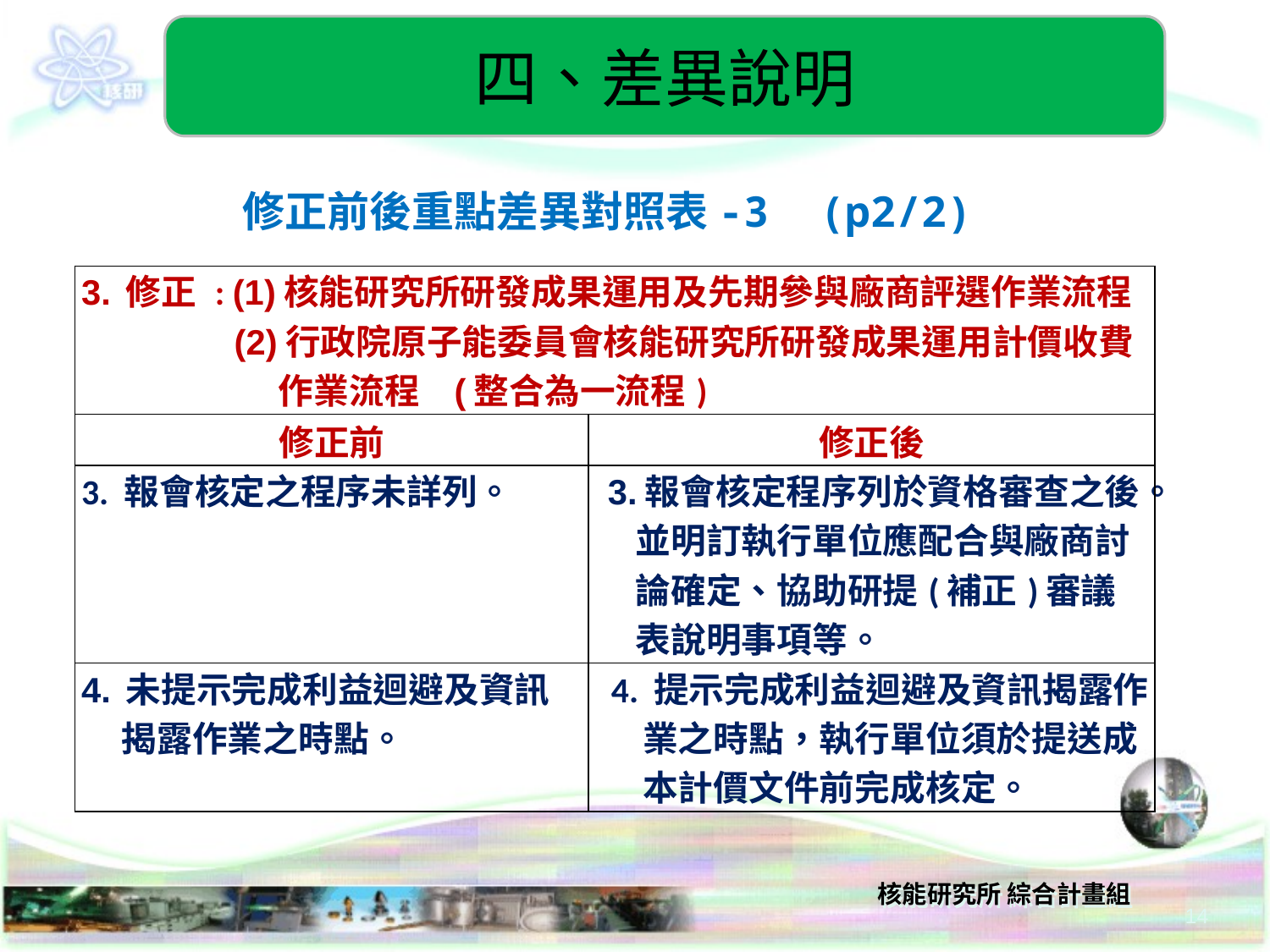

四、差異說明
修正前後重點差異對照表-3  (p2/2)
| 3. 修正 : (1)核能研究所研發成果運用及先期參與廠商評選作業流程 (2)行政院原子能委員會核能研究所研發成果運用計價收費作業流程 (整合為一流程) |  |
| --- | --- |
| 修正前 | 修正後 |
| 3. 報會核定之程序未詳列。 | 3.報會核定程序列於資格審查之後。並明訂執行單位應配合與廠商討論確定、協助研提(補正)審議表說明事項等。 |
| 4. 未提示完成利益迴避及資訊揭露作業之時點。 | 4. 提示完成利益迴避及資訊揭露作業之時點，執行單位須於提送成本計價文件前完成核定。 |
14